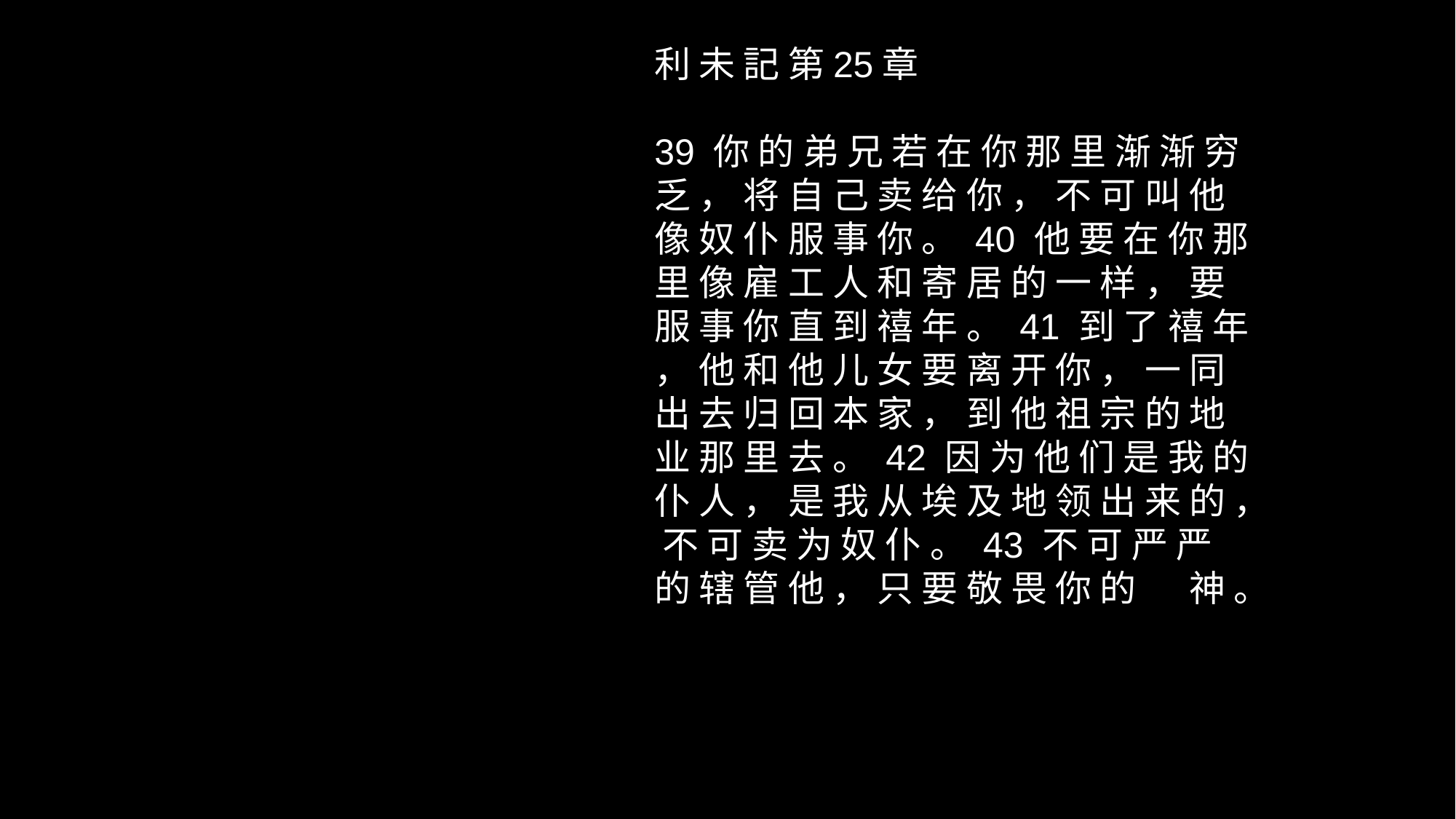

利 未 記 第25章

39 你 的 弟 兄 若 在 你 那 里 渐 渐 穷 乏 ， 将 自 己 卖 给 你 ， 不 可 叫 他 像 奴 仆 服 事 你 。 40 他 要 在 你 那 里 像 雇 工 人 和 寄 居 的 一 样 ， 要 服 事 你 直 到 禧 年 。 41 到 了 禧 年 ， 他 和 他 儿 女 要 离 开 你 ， 一 同 出 去 归 回 本 家 ， 到 他 祖 宗 的 地 业 那 里 去 。 42 因 为 他 们 是 我 的 仆 人 ， 是 我 从 埃 及 地 领 出 来 的 ， 不 可 卖 为 奴 仆 。 43 不 可 严 严 的 辖 管 他 ， 只 要 敬 畏 你 的 　 神 。